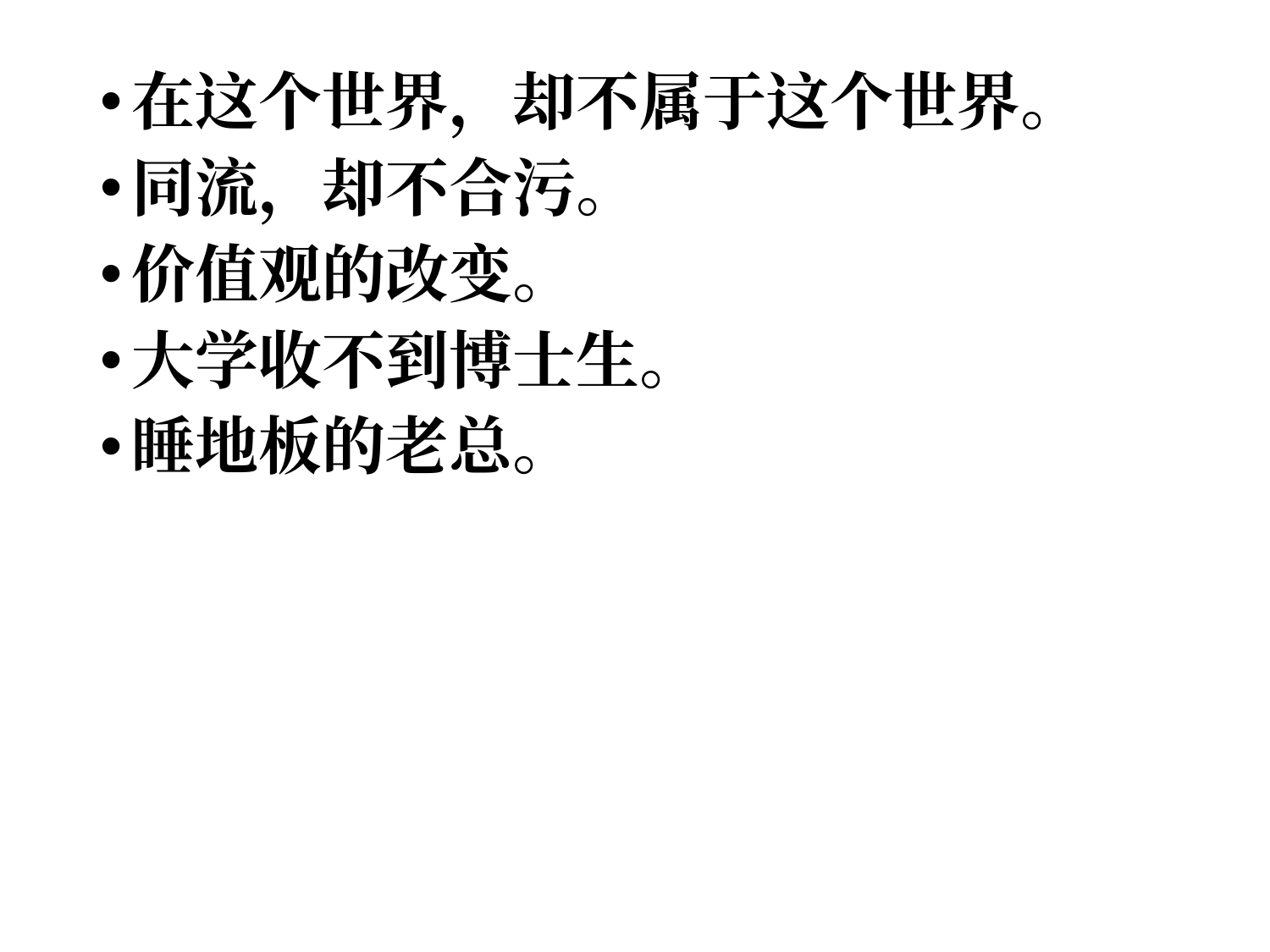

在这个世界，却不属于这个世界。
同流，却不合污。
价值观的改变。
大学收不到博士生。
睡地板的老总。